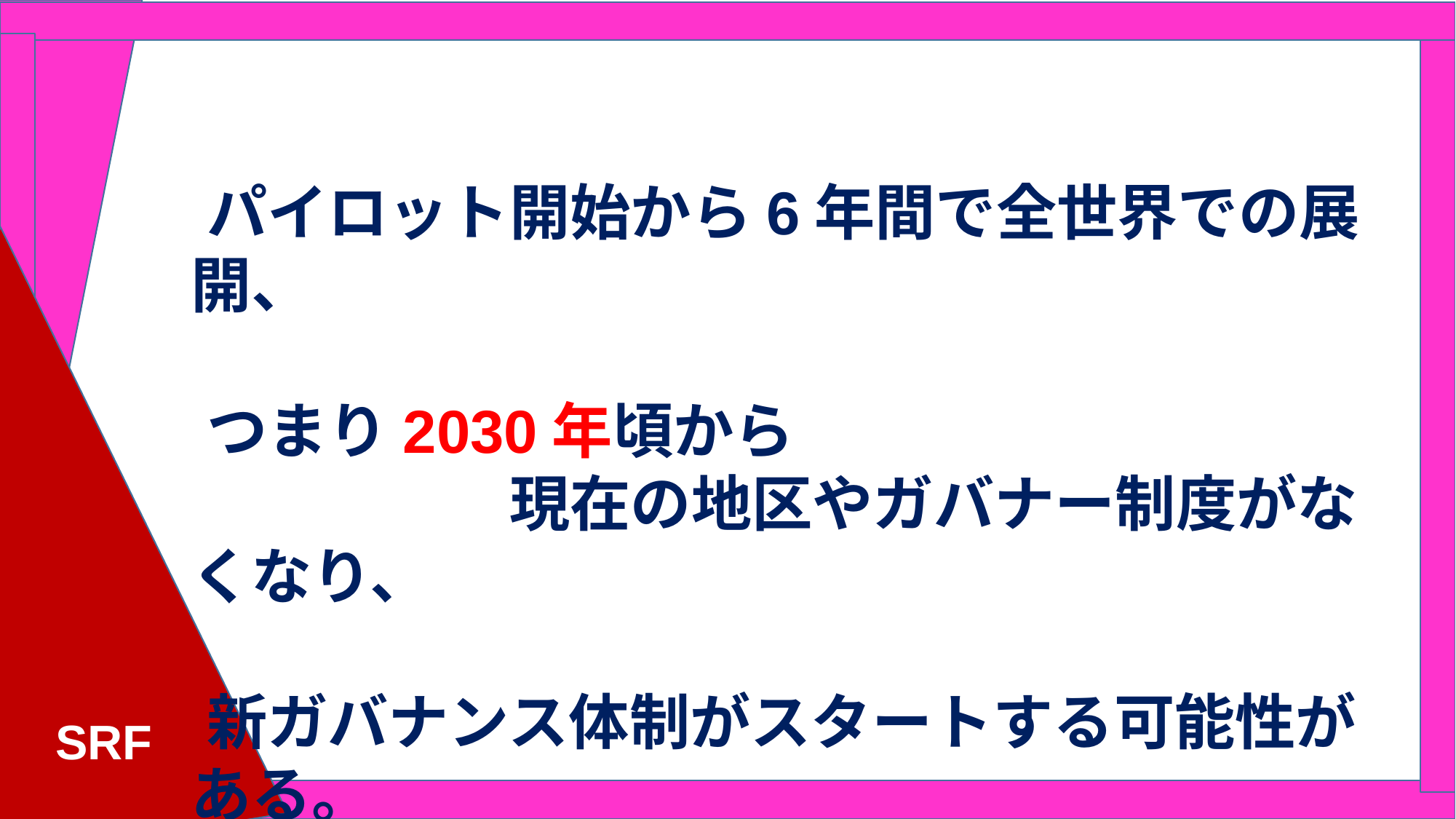

パイロット開始から6年間で全世界での展開、

つまり2030年頃から
　　　　　現在の地区やガバナー制度がなくなり、

新ガバナンス体制がスタートする可能性がある。

SRF